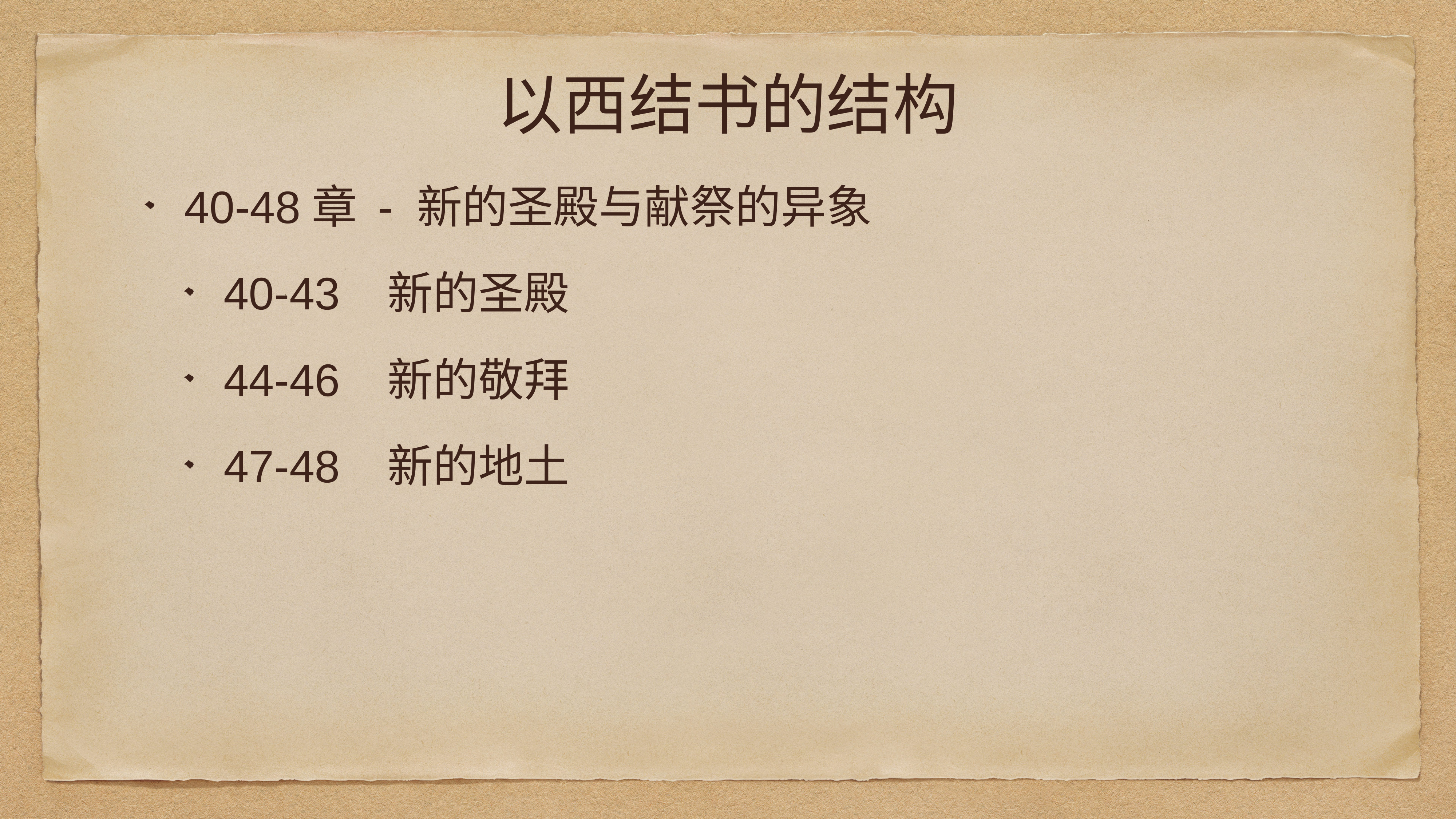

# 以西结书的结构
40-48章 - 新的圣殿与献祭的异象
40-43	新的圣殿
44-46 	新的敬拜
47-48	新的地土